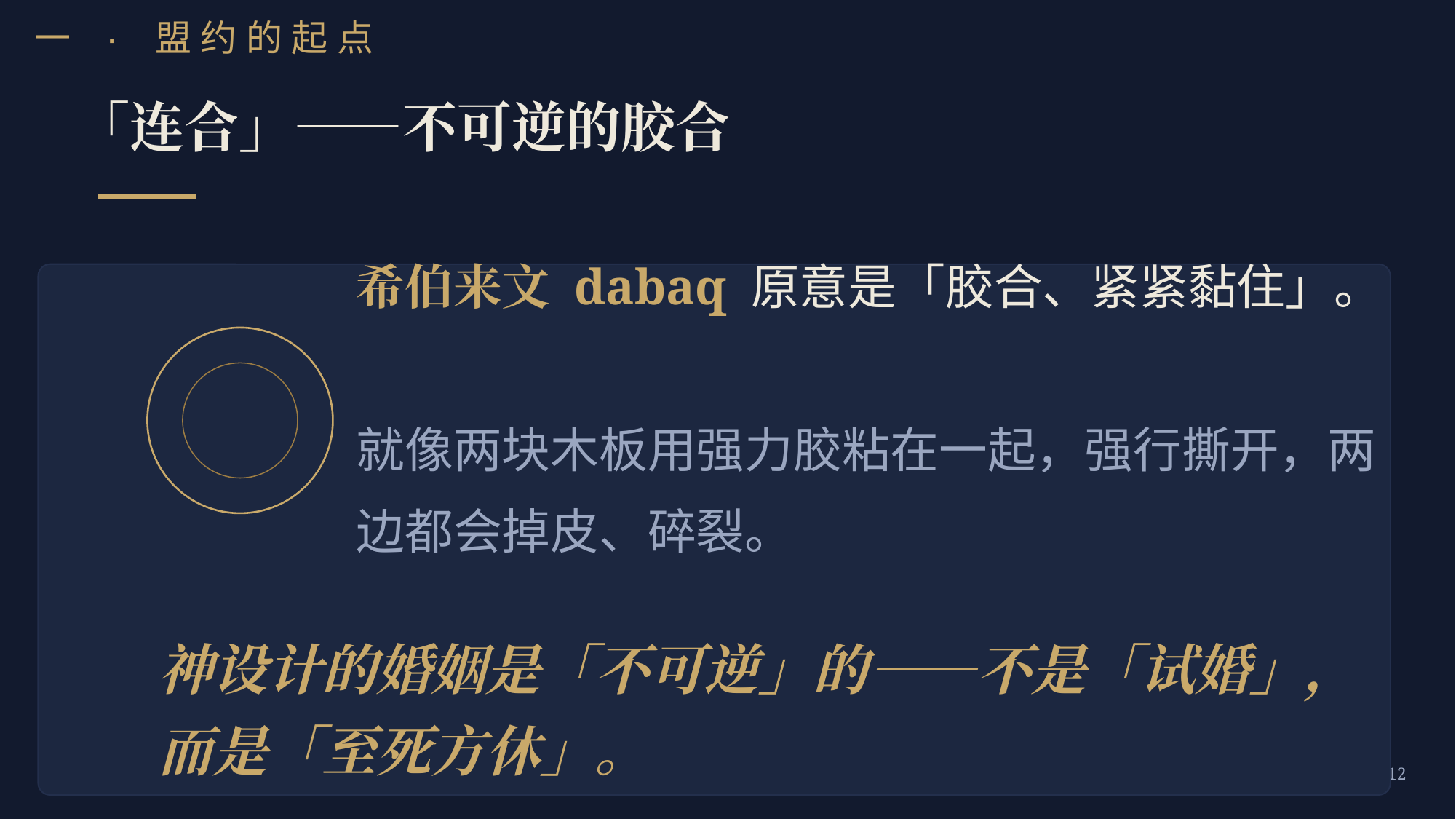

一 · 盟约的起点
「连合」——不可逆的胶合

希伯来文 dabaq 原意是「胶合、紧紧黏住」。

就像两块木板用强力胶粘在一起，强行撕开，两边都会掉皮、碎裂。

神设计的婚姻是「不可逆」的——不是「试婚」，而是「至死方休」。
12